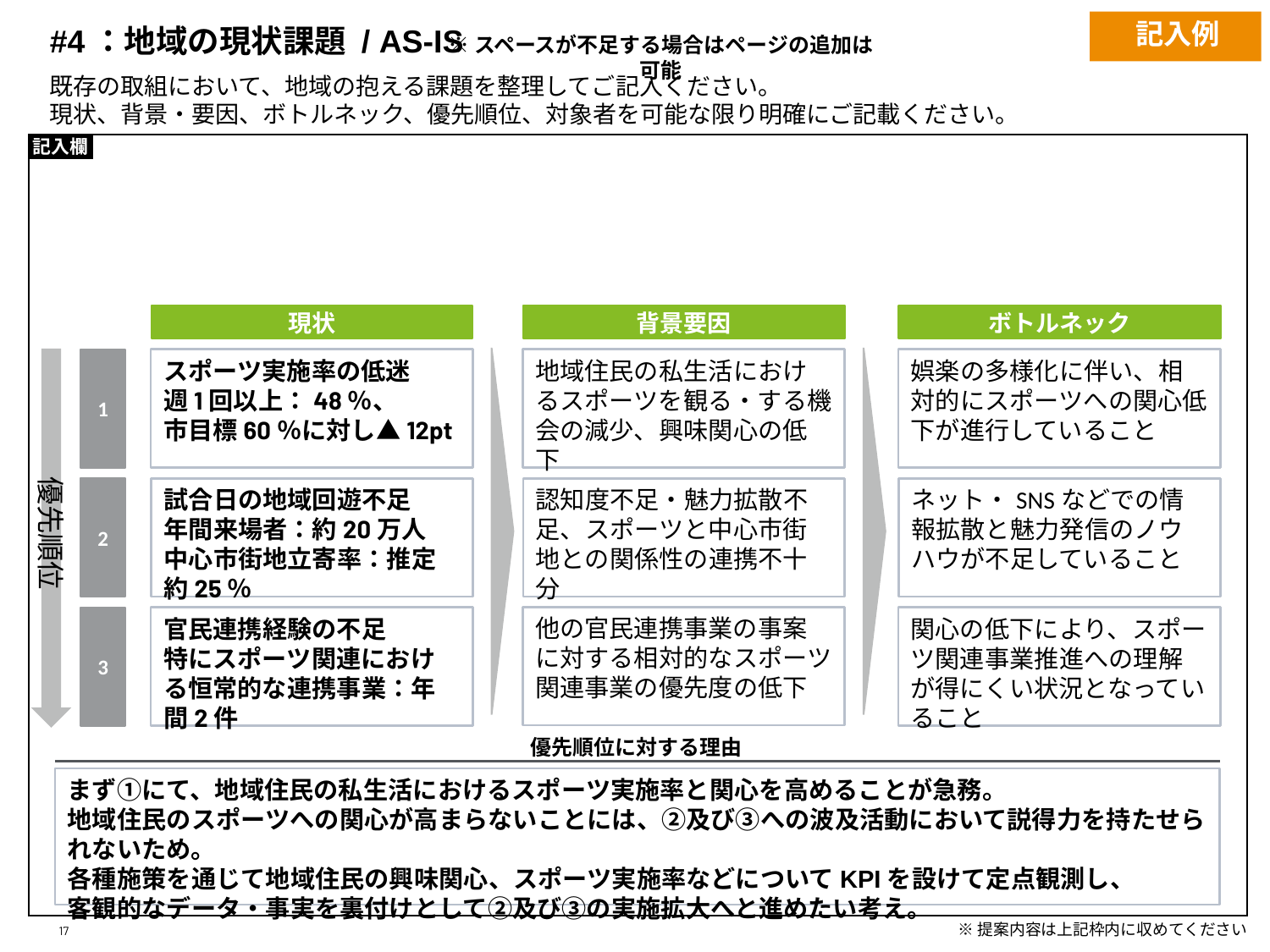

記入例
#4：地域の現状課題 / AS-IS
※スペースが不足する場合はページの追加は可能
# 既存の取組において、地域の抱える課題を整理してご記入ください。 現状、背景・要因、ボトルネック、優先順位、対象者を可能な限り明確にご記載ください。
現状
背景要因
ボトルネック
優先順位
1
スポーツ実施率の低迷
週1回以上：48％、
市目標60％に対し▲12pt
地域住民の私生活におけるスポーツを観る・する機会の減少、興味関心の低下
娯楽の多様化に伴い、相対的にスポーツへの関心低下が進行していること
2
試合日の地域回遊不足
年間来場者：約20万人
中心市街地立寄率：推定約25％
認知度不足・魅力拡散不足、スポーツと中心市街地との関係性の連携不十分
ネット・SNSなどでの情報拡散と魅力発信のノウハウが不足していること

他の官民連携事業の事案に対する相対的なスポーツ関連事業の優先度の低下
3
官民連携経験の不足
特にスポーツ関連における恒常的な連携事業：年間2件

関心の低下により、スポーツ関連事業推進への理解が得にくい状況となっていること
優先順位に対する理由
 優先順位
まず①にて、地域住民の私生活におけるスポーツ実施率と関心を高めることが急務。
地域住民のスポーツへの関心が高まらないことには、②及び③への波及活動において説得力を持たせられないため。
各種施策を通じて地域住民の興味関心、スポーツ実施率などについてKPIを設けて定点観測し、
客観的なデータ・事実を裏付けとして②及び③の実施拡大へと進めたい考え。

17